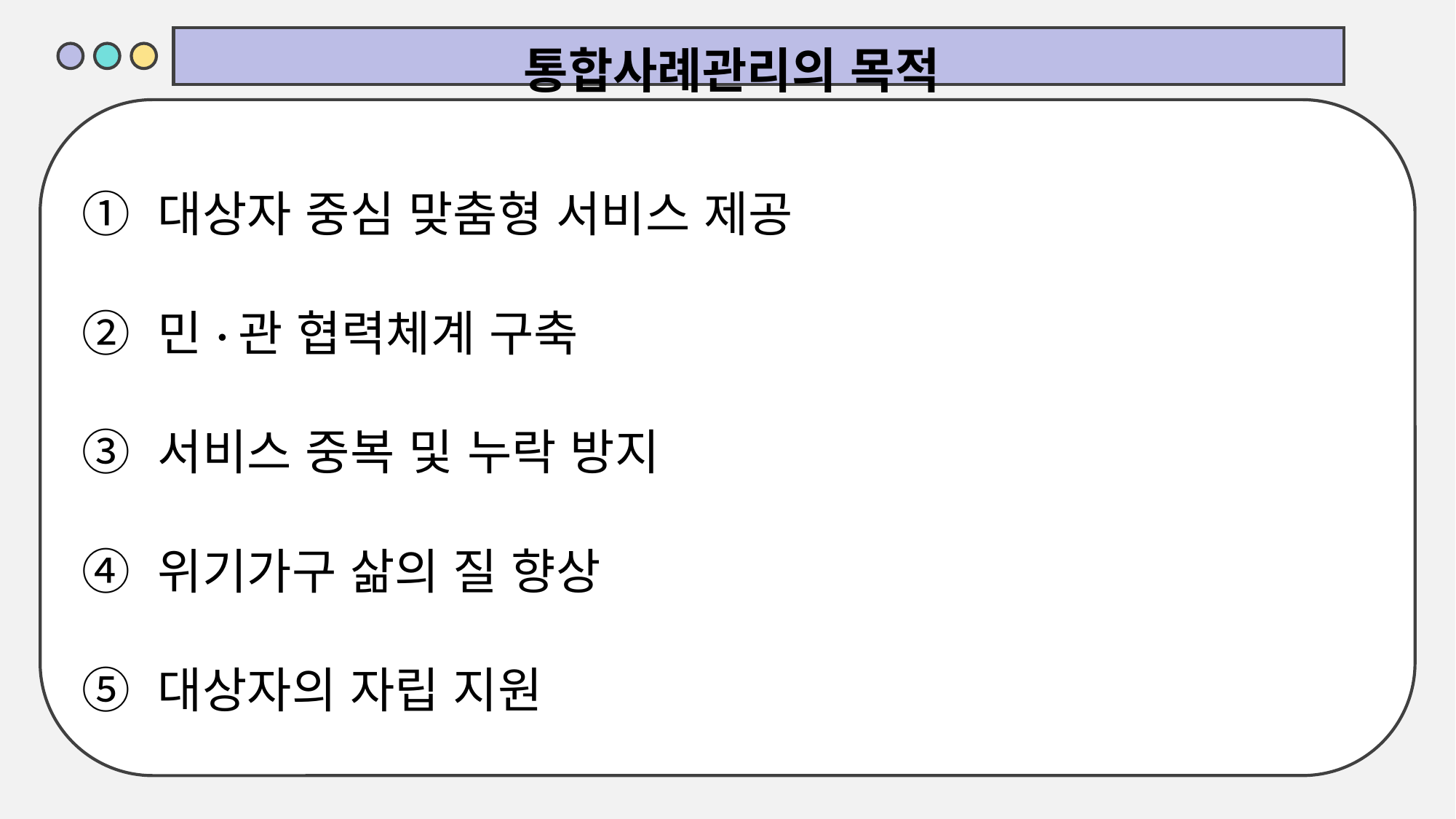

통합사례관리의 목적

|  |
| --- |
| ① 대상자 중심 맞춤형 서비스 제공 ② 민·관 협력체계 구축 ③ 서비스 중복 및 누락 방지 ④ 위기가구 삶의 질 향상 ⑤ 대상자의 자립 지원 |